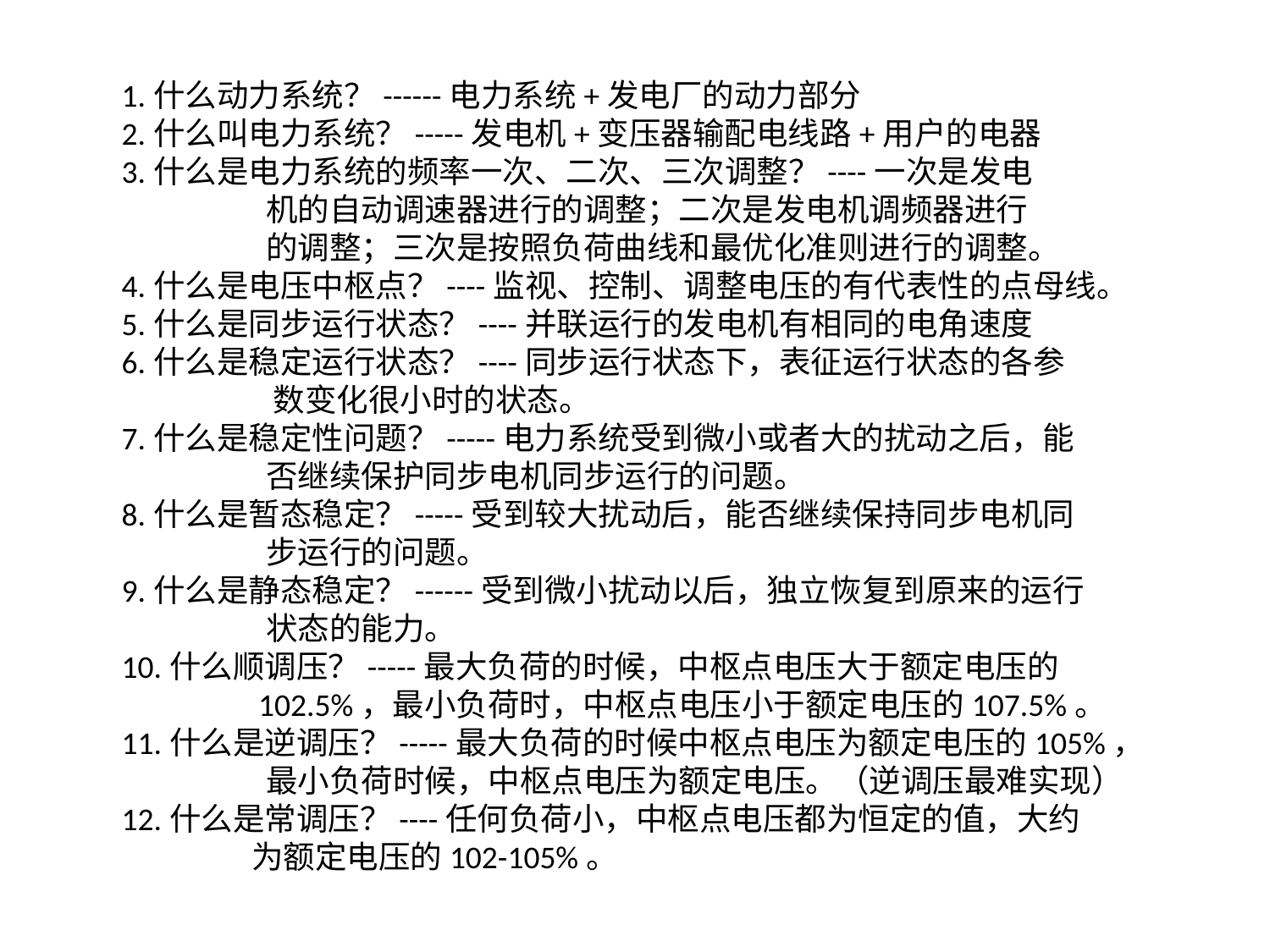

1.什么动力系统？------电力系统+发电厂的动力部分
2.什么叫电力系统？-----发电机+变压器输配电线路+用户的电器
3.什么是电力系统的频率一次、二次、三次调整？----一次是发电
                   机的自动调速器进行的调整；二次是发电机调频器进行
                   的调整；三次是按照负荷曲线和最优化准则进行的调整。
4.什么是电压中枢点？----监视、控制、调整电压的有代表性的点母线。
5.什么是同步运行状态？----并联运行的发电机有相同的电角速度
6.什么是稳定运行状态？----同步运行状态下，表征运行状态的各参
                    数变化很小时的状态。
7.什么是稳定性问题？-----电力系统受到微小或者大的扰动之后，能
                   否继续保护同步电机同步运行的问题。
8.什么是暂态稳定？-----受到较大扰动后，能否继续保持同步电机同
                   步运行的问题。
9.什么是静态稳定？------受到微小扰动以后，独立恢复到原来的运行
                   状态的能力。
10.什么顺调压？-----最大负荷的时候，中枢点电压大于额定电压的
                   102.5%，最小负荷时，中枢点电压小于额定电压的107.5%。
11.什么是逆调压？-----最大负荷的时候中枢点电压为额定电压的105%，
                   最小负荷时候，中枢点电压为额定电压。（逆调压最难实现）
12.什么是常调压？----任何负荷小，中枢点电压都为恒定的值，大约
                 为额定电压的102-105%。